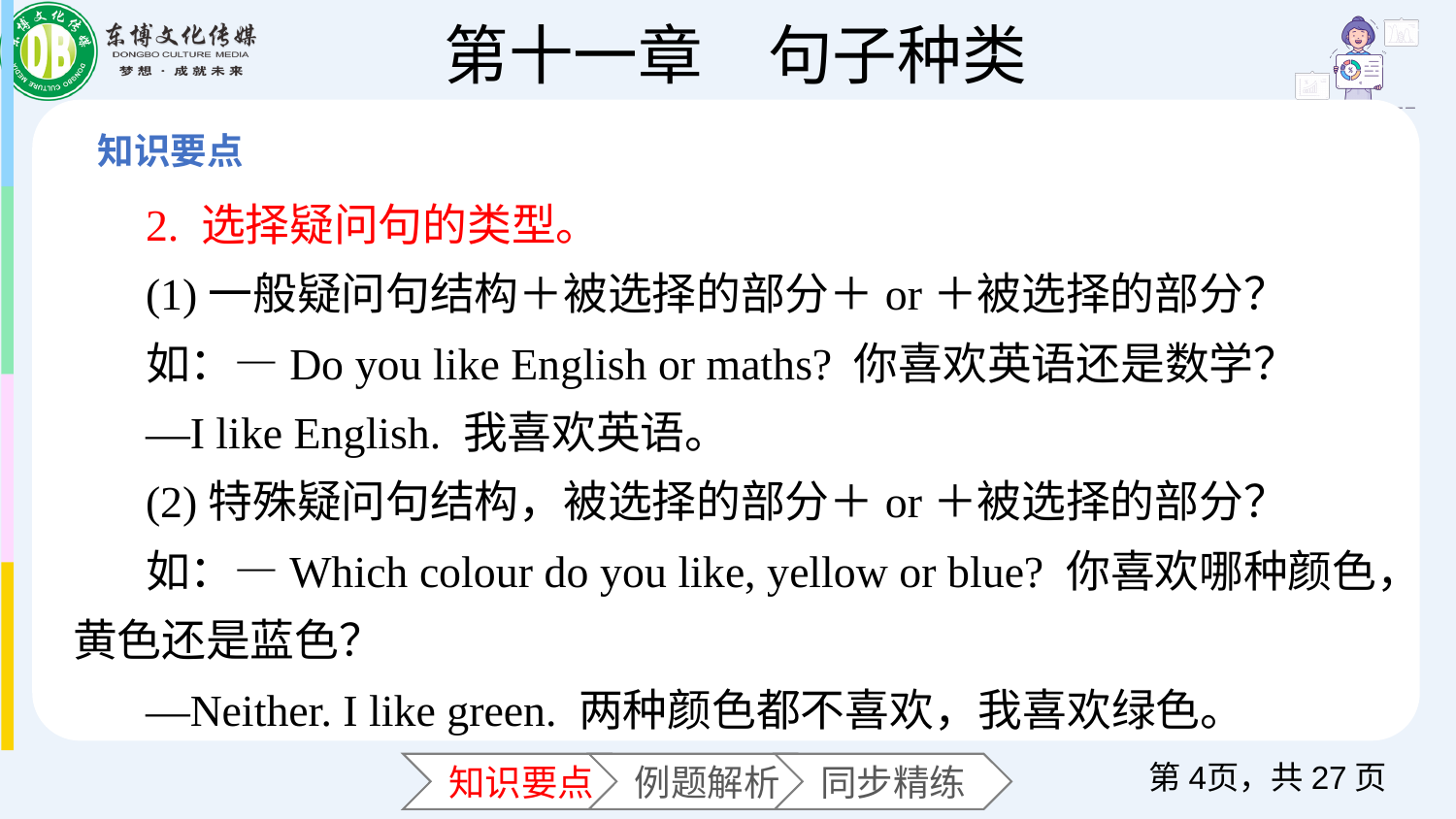

2. 选择疑问句的类型。
(1)一般疑问句结构＋被选择的部分＋or＋被选择的部分？
如：—Do you like English or maths? 你喜欢英语还是数学？
—I like English. 我喜欢英语。
(2)特殊疑问句结构，被选择的部分＋or＋被选择的部分？
如：—Which colour do you like, yellow or blue? 你喜欢哪种颜色，黄色还是蓝色？
—Neither. I like green. 两种颜色都不喜欢，我喜欢绿色。